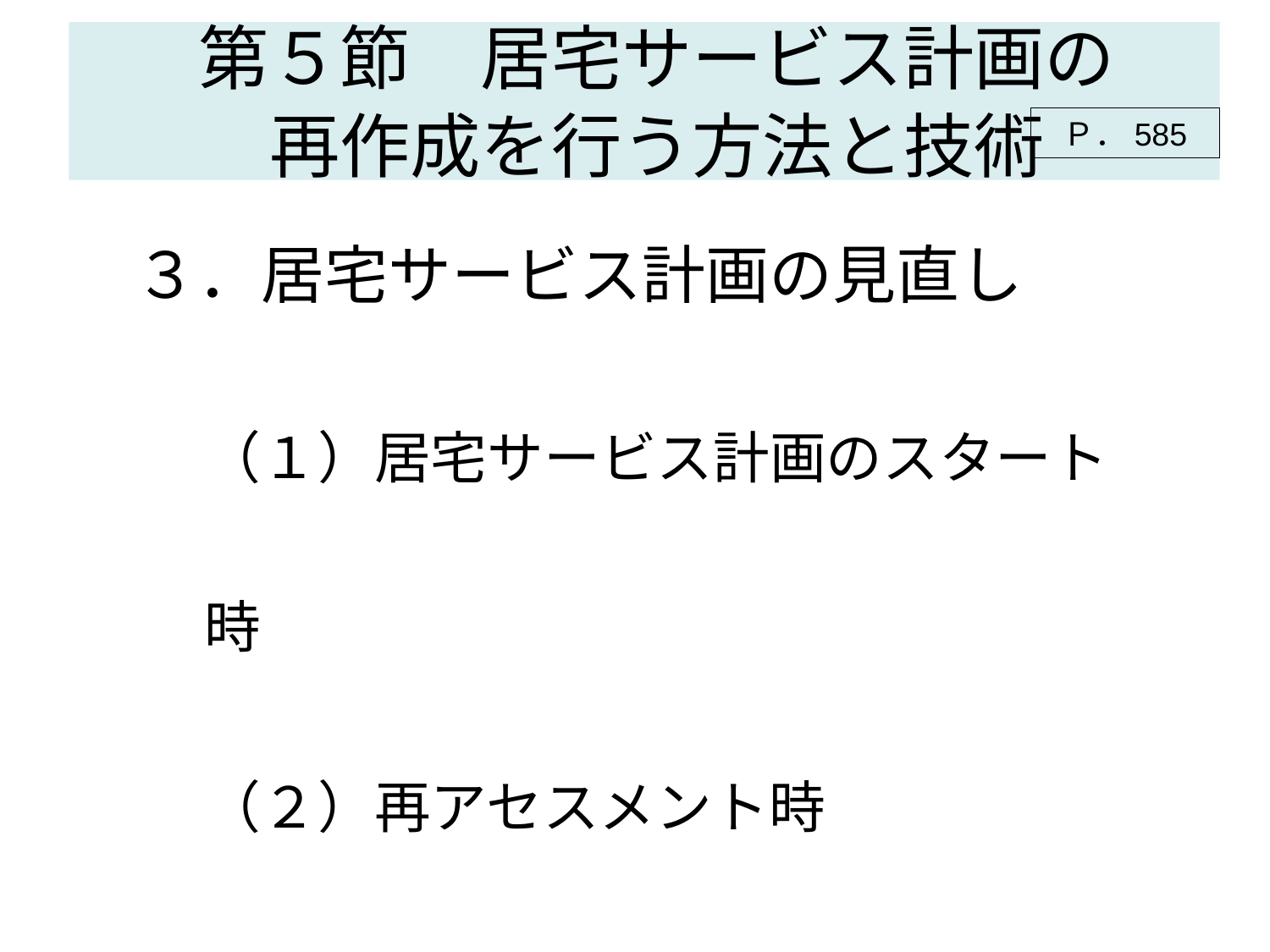

第５節　居宅サービス計画の
再作成を行う方法と技術
Ｐ．585
# ３．居宅サービス計画の見直し
（１）居宅サービス計画のスタート時
（２）再アセスメント時